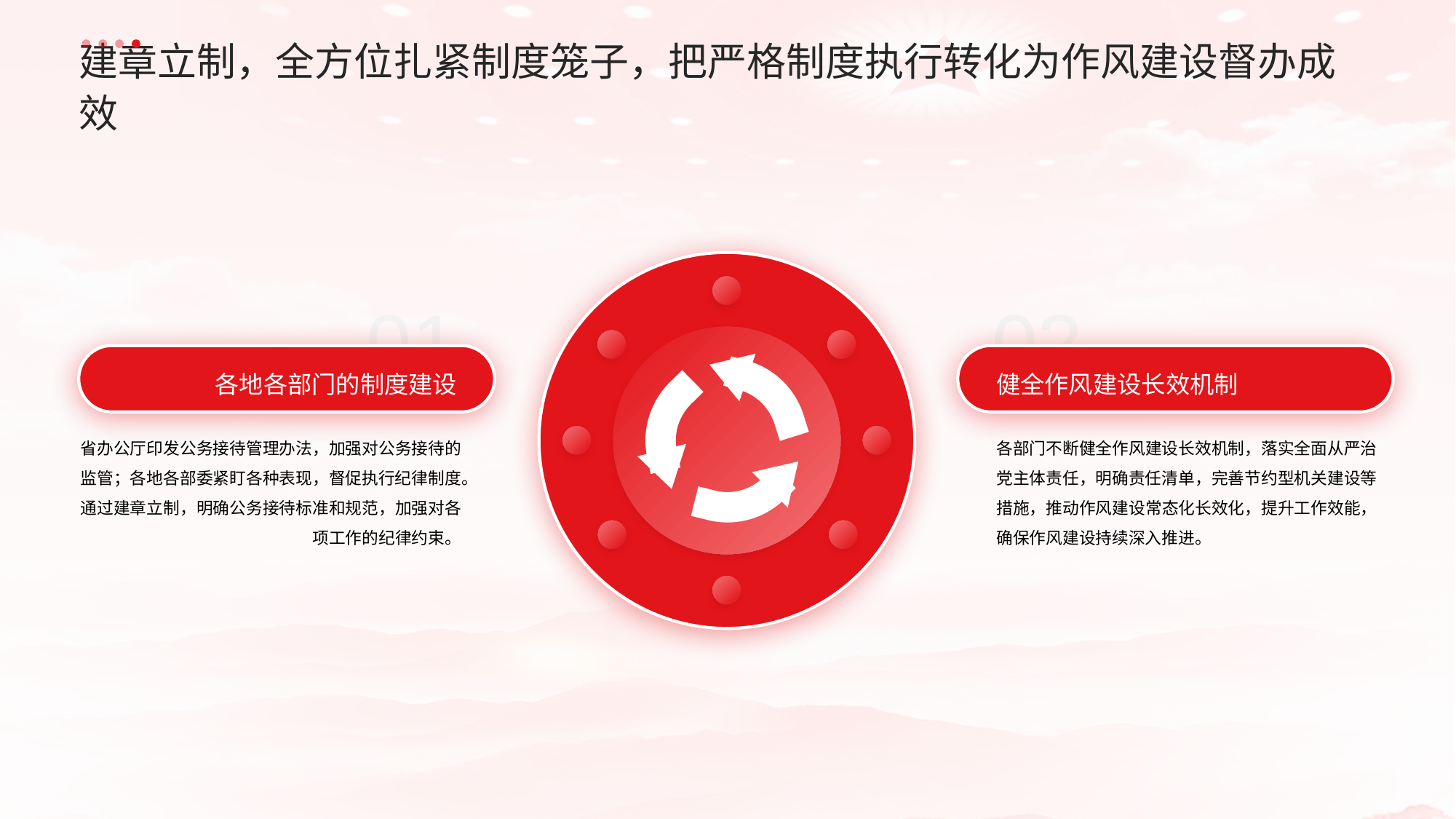

建章立制，全方位扎紧制度笼子，把严格制度执行转化为作风建设督办成效
01
02

各地各部门的制度建设
健全作风建设长效机制

省办公厅印发公务接待管理办法，加强对公务接待的监管；各地各部委紧盯各种表现，督促执行纪律制度。通过建章立制，明确公务接待标准和规范，加强对各项工作的纪律约束。
各部门不断健全作风建设长效机制，落实全面从严治党主体责任，明确责任清单，完善节约型机关建设等措施，推动作风建设常态化长效化，提升工作效能，确保作风建设持续深入推进。